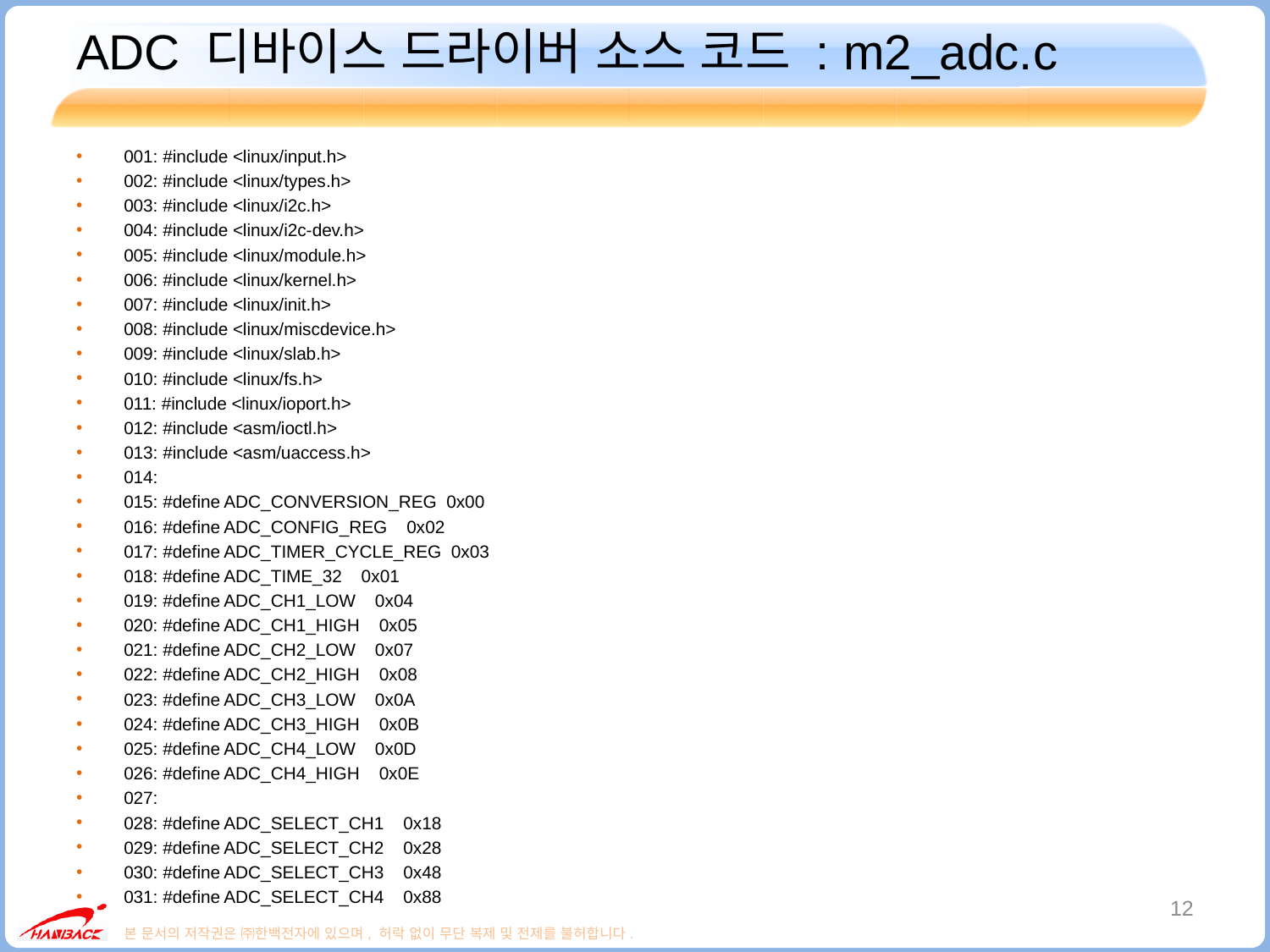

# ADC 디바이스 드라이버 소스 코드 : m2_adc.c
001: #include <linux/input.h>
002: #include <linux/types.h>
003: #include <linux/i2c.h>
004: #include <linux/i2c-dev.h>
005: #include <linux/module.h>
006: #include <linux/kernel.h>
007: #include <linux/init.h>
008: #include <linux/miscdevice.h>
009: #include <linux/slab.h>
010: #include <linux/fs.h>
011: #include <linux/ioport.h>
012: #include <asm/ioctl.h>
013: #include <asm/uaccess.h>
014:
015: #define ADC_CONVERSION_REG  0x00
016: #define ADC_CONFIG_REG    0x02
017: #define ADC_TIMER_CYCLE_REG  0x03
018: #define ADC_TIME_32    0x01
019: #define ADC_CH1_LOW    0x04
020: #define ADC_CH1_HIGH    0x05
021: #define ADC_CH2_LOW    0x07
022: #define ADC_CH2_HIGH    0x08
023: #define ADC_CH3_LOW    0x0A
024: #define ADC_CH3_HIGH    0x0B
025: #define ADC_CH4_LOW    0x0D
026: #define ADC_CH4_HIGH    0x0E
027:
028: #define ADC_SELECT_CH1    0x18
029: #define ADC_SELECT_CH2    0x28
030: #define ADC_SELECT_CH3    0x48
031: #define ADC_SELECT_CH4    0x88
12